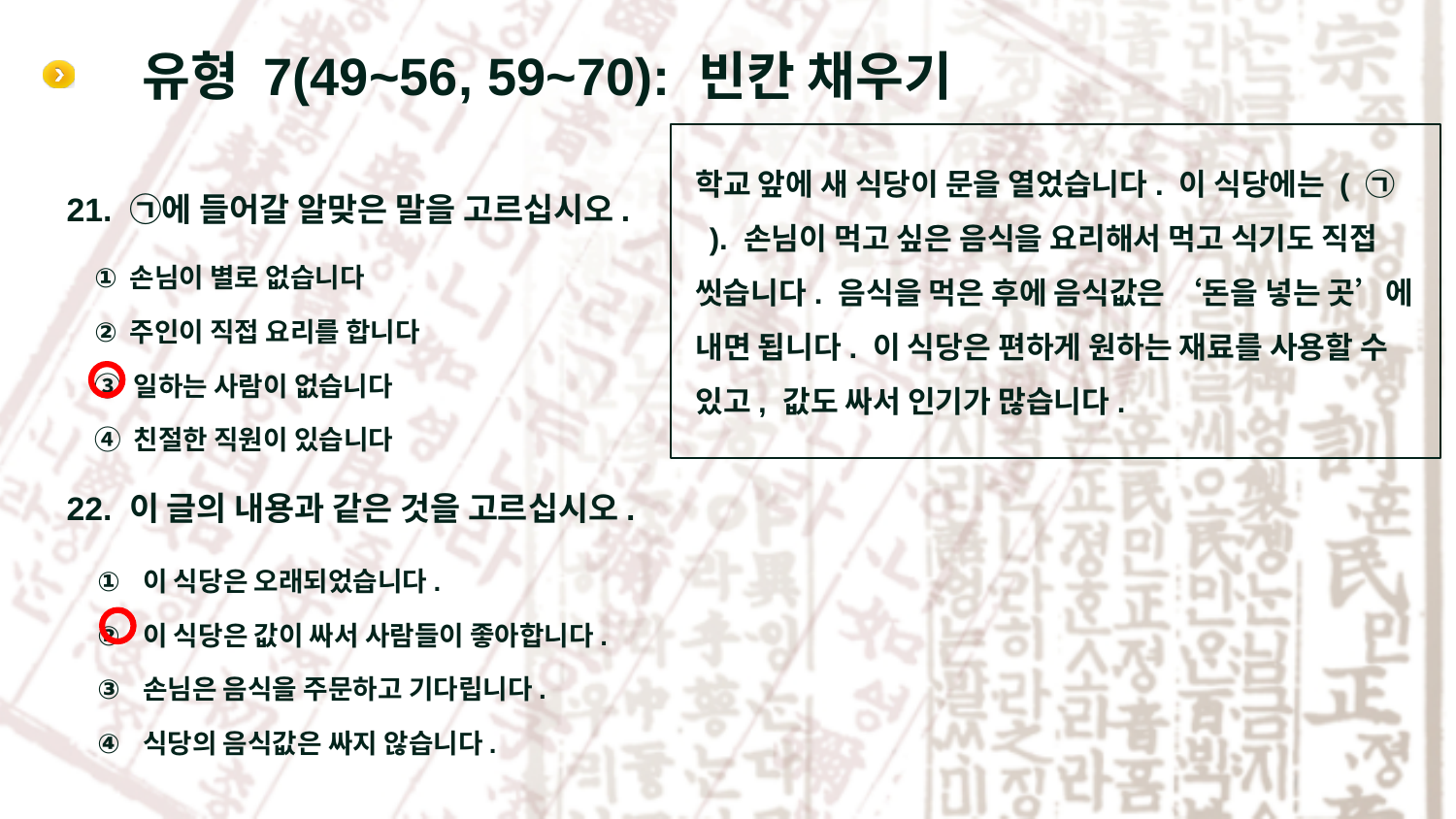

# 유형 7(49~56, 59~70): 빈칸 채우기
학교 앞에 새 식당이 문을 열었습니다. 이 식당에는 ( ㉠ ). 손님이 먹고 싶은 음식을 요리해서 먹고 식기도 직접 씻습니다. 음식을 먹은 후에 음식값은 ‘돈을 넣는 곳’에 내면 됩니다. 이 식당은 편하게 원하는 재료를 사용할 수 있고, 값도 싸서 인기가 많습니다.

21. ㉠에 들어갈 알맞은 말을 고르십시오.
손님이 별로 없습니다
주인이 직접 요리를 합니다
③ 일하는 사람이 없습니다
④ 친절한 직원이 있습니다

22. 이 글의 내용과 같은 것을 고르십시오.
이 식당은 오래되었습니다.
이 식당은 값이 싸서 사람들이 좋아합니다.
손님은 음식을 주문하고 기다립니다.
식당의 음식값은 싸지 않습니다.